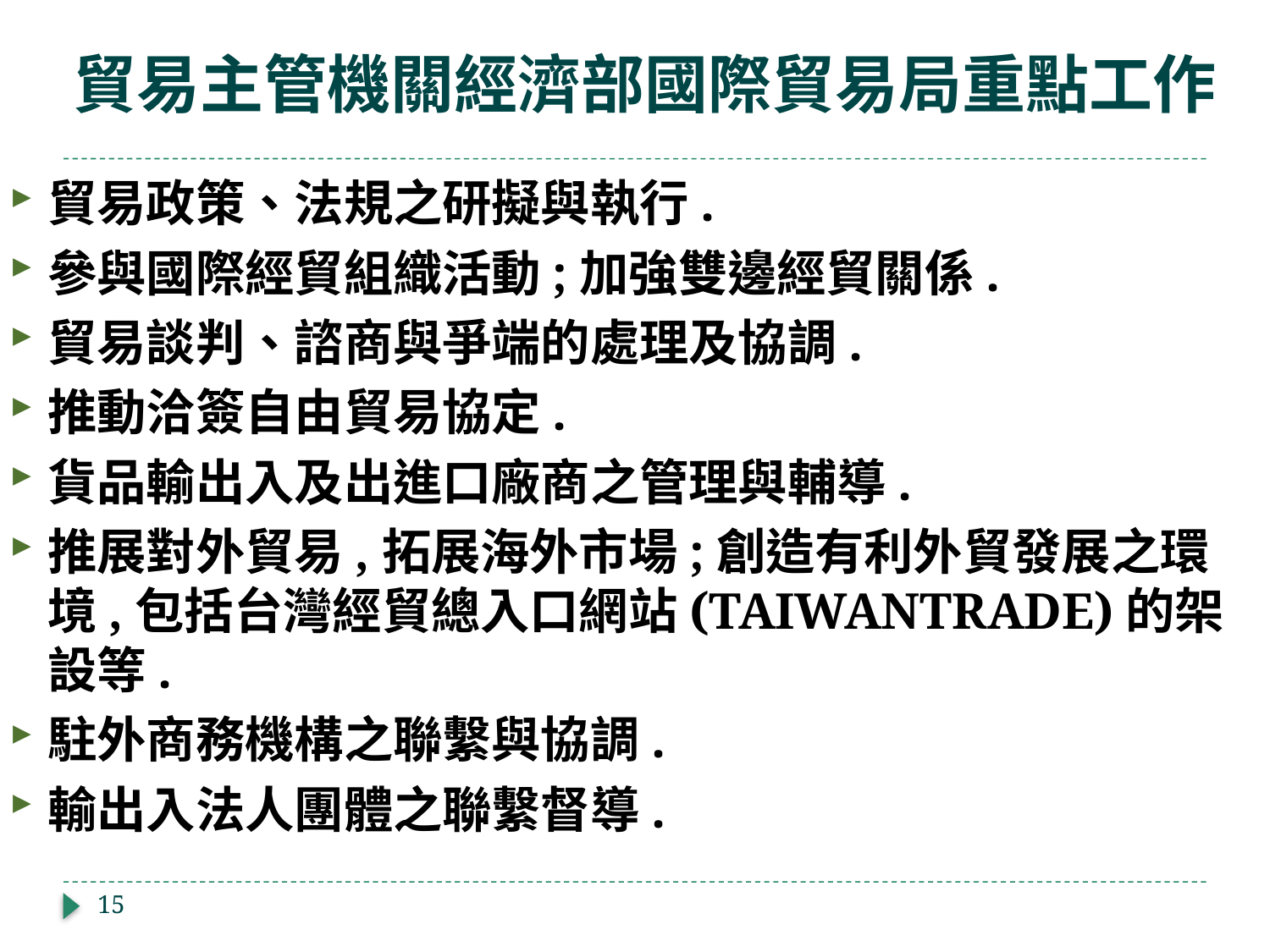

# 貿易主管機關經濟部國際貿易局重點工作
貿易政策、法規之研擬與執行.
參與國際經貿組織活動;加強雙邊經貿關係.
貿易談判、諮商與爭端的處理及協調.
推動洽簽自由貿易協定.
貨品輸出入及出進口廠商之管理與輔導.
推展對外貿易,拓展海外市場;創造有利外貿發展之環境,包括台灣經貿總入口網站(TAIWANTRADE)的架設等.
駐外商務機構之聯繫與協調.
輸出入法人團體之聯繫督導.
15